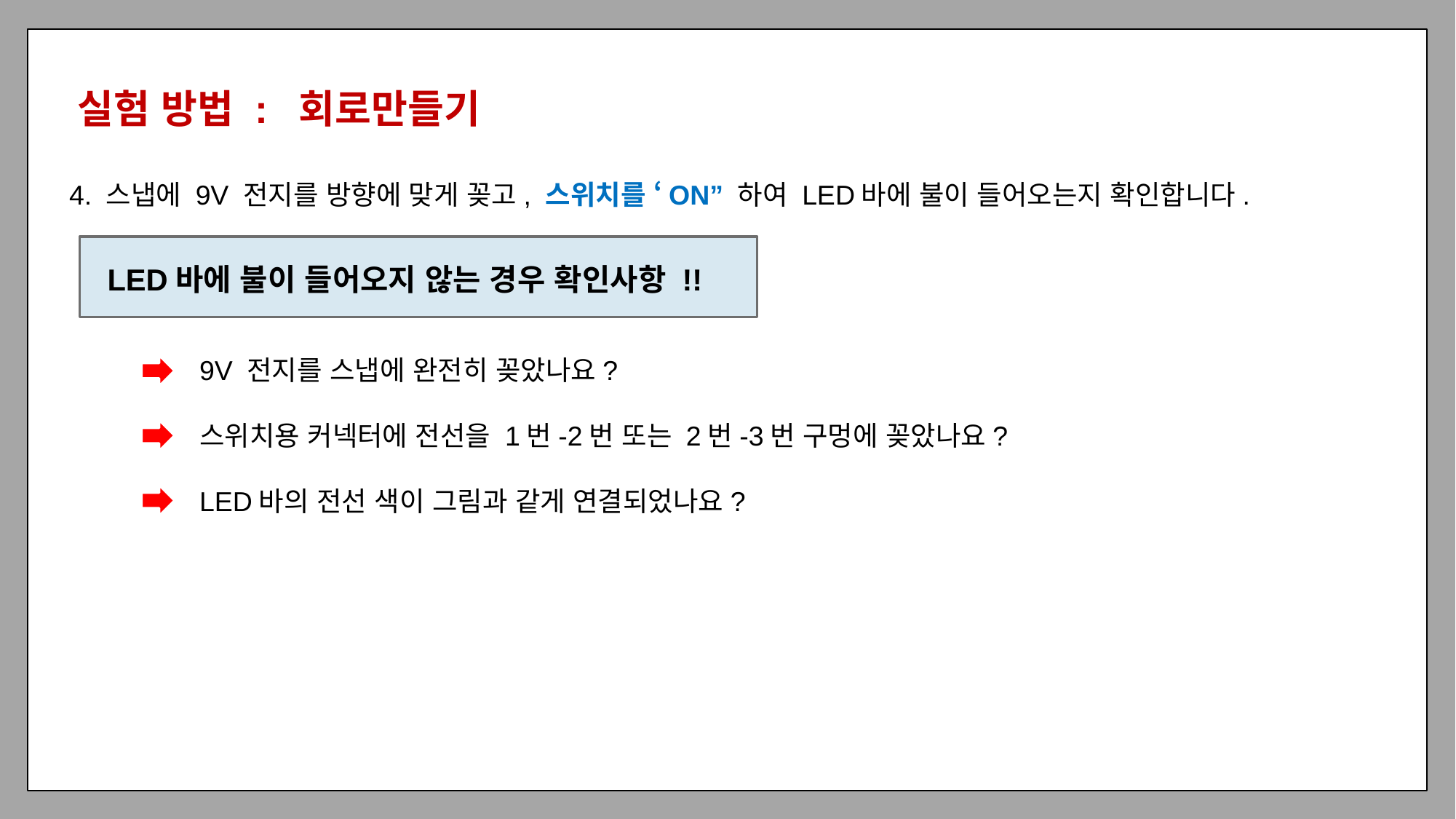

실험 방법 :  회로만들기
4. 스냅에 9V 전지를 방향에 맞게 꽂고, 스위치를 ‘ON” 하여 LED바에 불이 들어오는지 확인합니다.

LED바에 불이 들어오지 않는 경우 확인사항 !!
9V 전지를 스냅에 완전히 꽂았나요?

스위치용 커넥터에 전선을 1번-2번 또는 2번-3번 구멍에 꽂았나요?

LED바의 전선 색이 그림과 같게 연결되었나요?